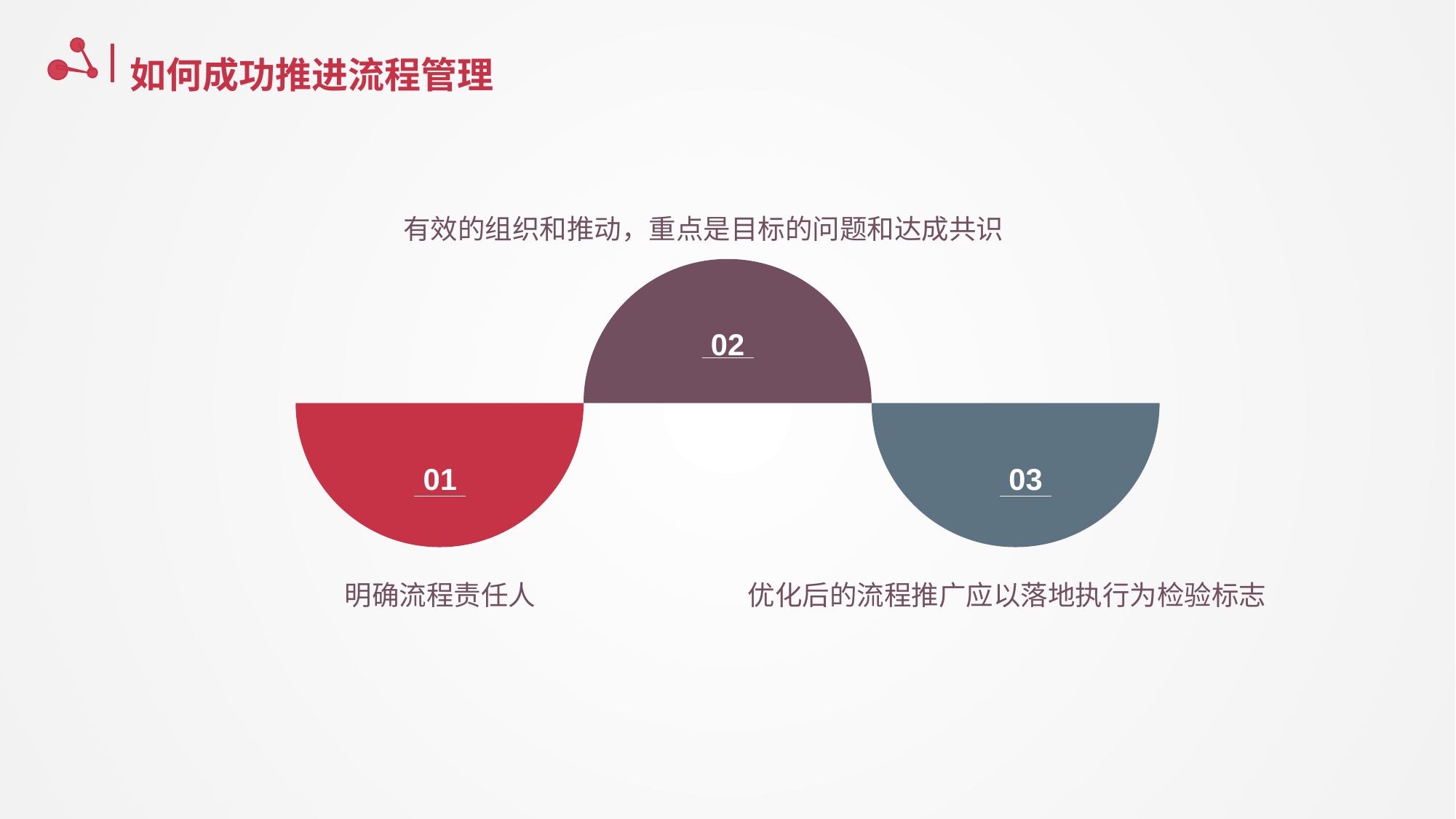

如何成功推进流程管理

有效的组织和推动，重点是目标的问题和达成共识

02

01
03
明确流程责任人
优化后的流程推广应以落地执行为检验标志